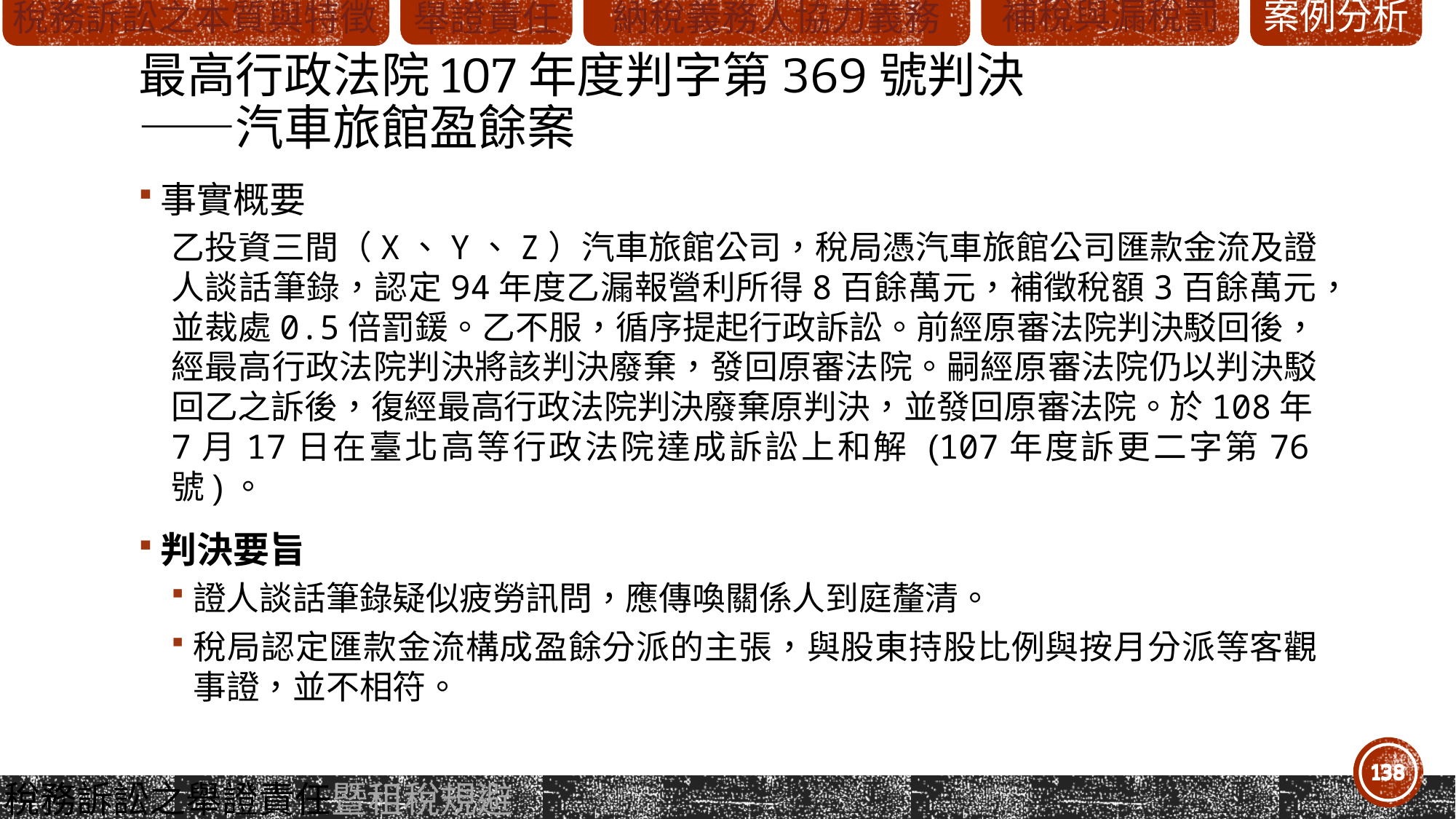

# 最高行政法院107年度判字第369號判決 ——汽車旅館盈餘案
事實概要
乙投資三間（X、Y、Z）汽車旅館公司，稅局憑汽車旅館公司匯款金流及證人談話筆錄，認定94年度乙漏報營利所得8百餘萬元，補徵稅額3百餘萬元，並裁處0.5倍罰鍰。乙不服，循序提起行政訴訟。前經原審法院判決駁回後，經最高行政法院判決將該判決廢棄，發回原審法院。嗣經原審法院仍以判決駁回乙之訴後，復經最高行政法院判決廢棄原判決，並發回原審法院。於108年7月17日在臺北高等行政法院達成訴訟上和解 (107年度訴更二字第76號)。
判決要旨
證人談話筆錄疑似疲勞訊問，應傳喚關係人到庭釐清。
稅局認定匯款金流構成盈餘分派的主張，與股東持股比例與按月分派等客觀事證，並不相符。

138